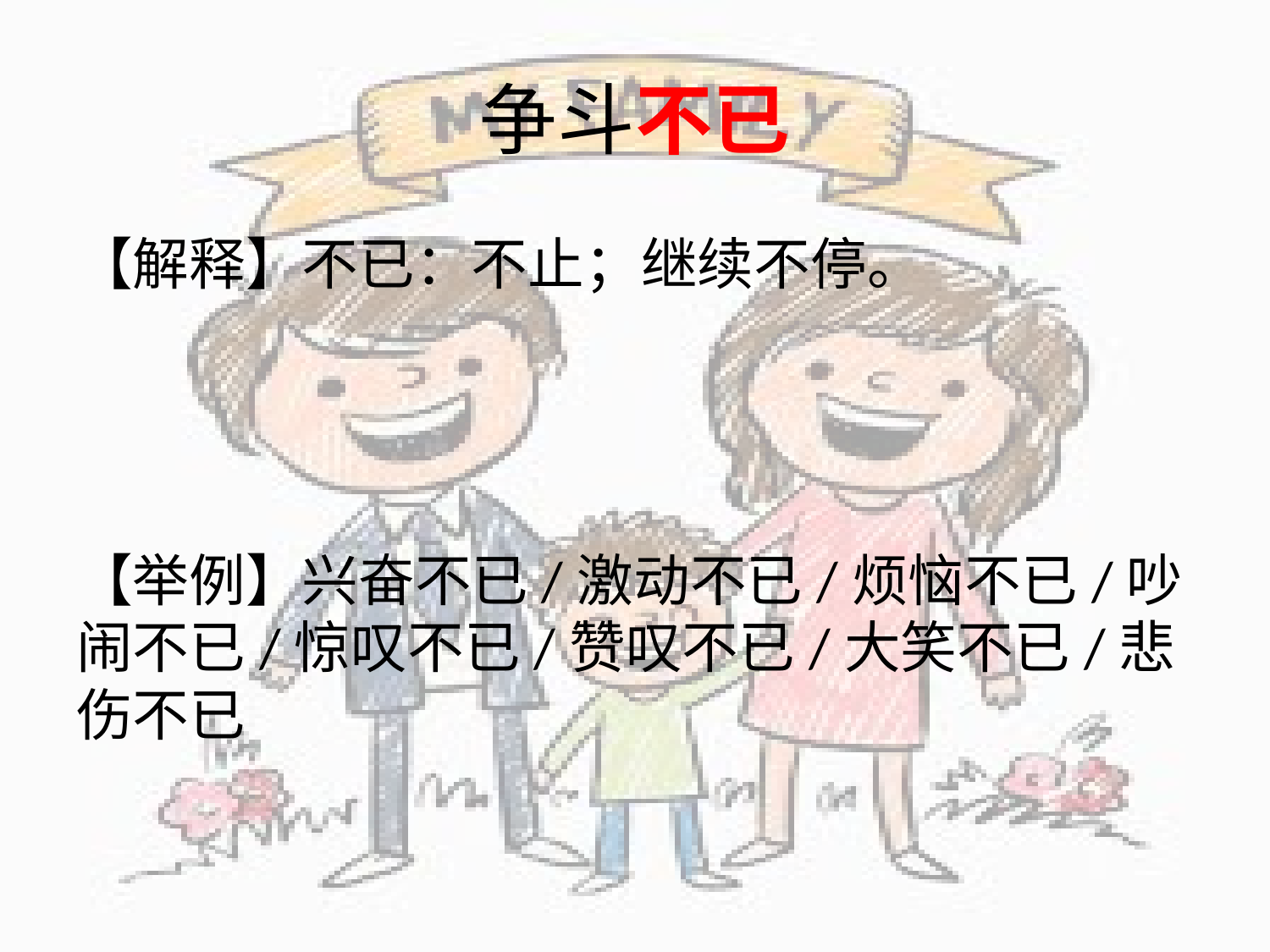

# 争斗不已
【解释】不已：不止；继续不停。

【举例】兴奋不已/激动不已/烦恼不已/吵闹不已/惊叹不已/赞叹不已/大笑不已/悲伤不已